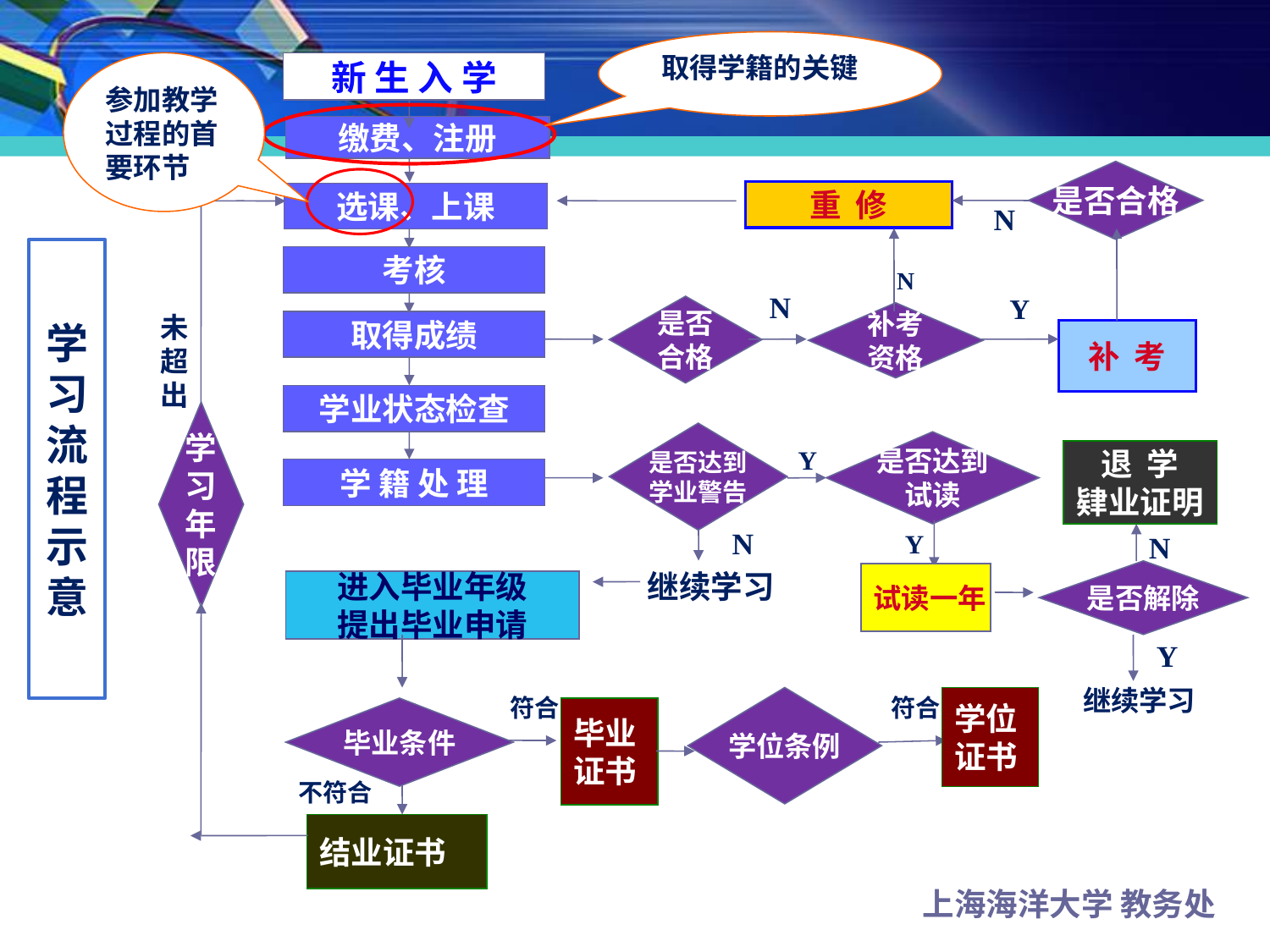

取得学籍的关键
参加教学过程的首要环节
新 生 入 学

缴费、注册

是否合格

重  修
选课、上课

N

学习流程示意
考核
N
N
Y

是否
合格
补考
资格
取得成绩
未
超
出
补  考

学业状态检查
学
习
年
限
是否达到
学业警告

是否达到
试读
退  学
肄业证明
Y
学 籍 处 理

N
Y
N
继续学习
是否解除
试读一年
进入毕业年级
提出毕业申请

Y
继续学习
学位条例
学位
证书
毕业条件
符合
毕业
证书
符合

不符合

结业证书

上海海洋大学 教务处